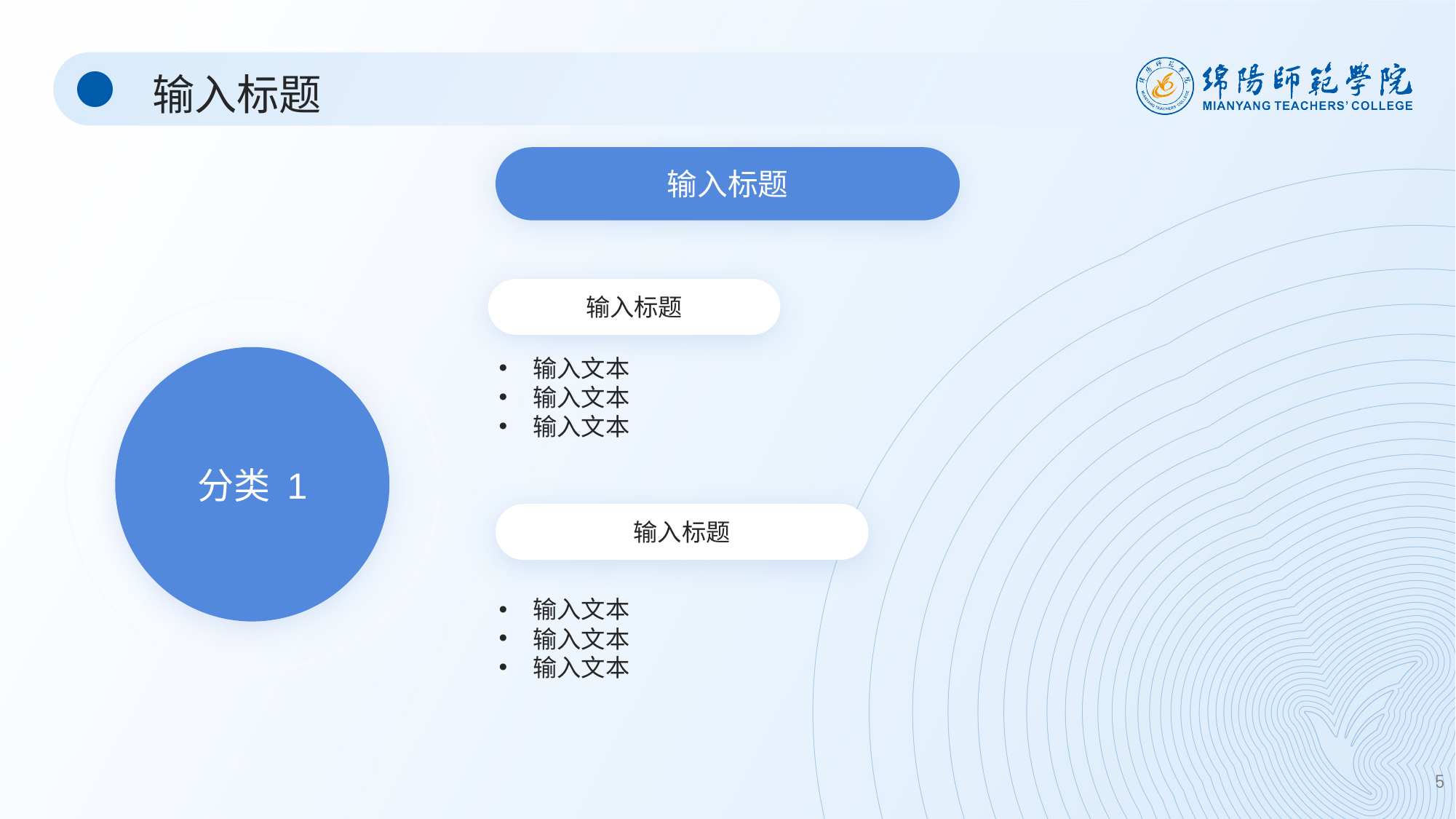

输入标题
输入标题
输入标题

分类 1
输入文本
输入文本
输入文本
输入标题
输入文本
输入文本
输入文本
5